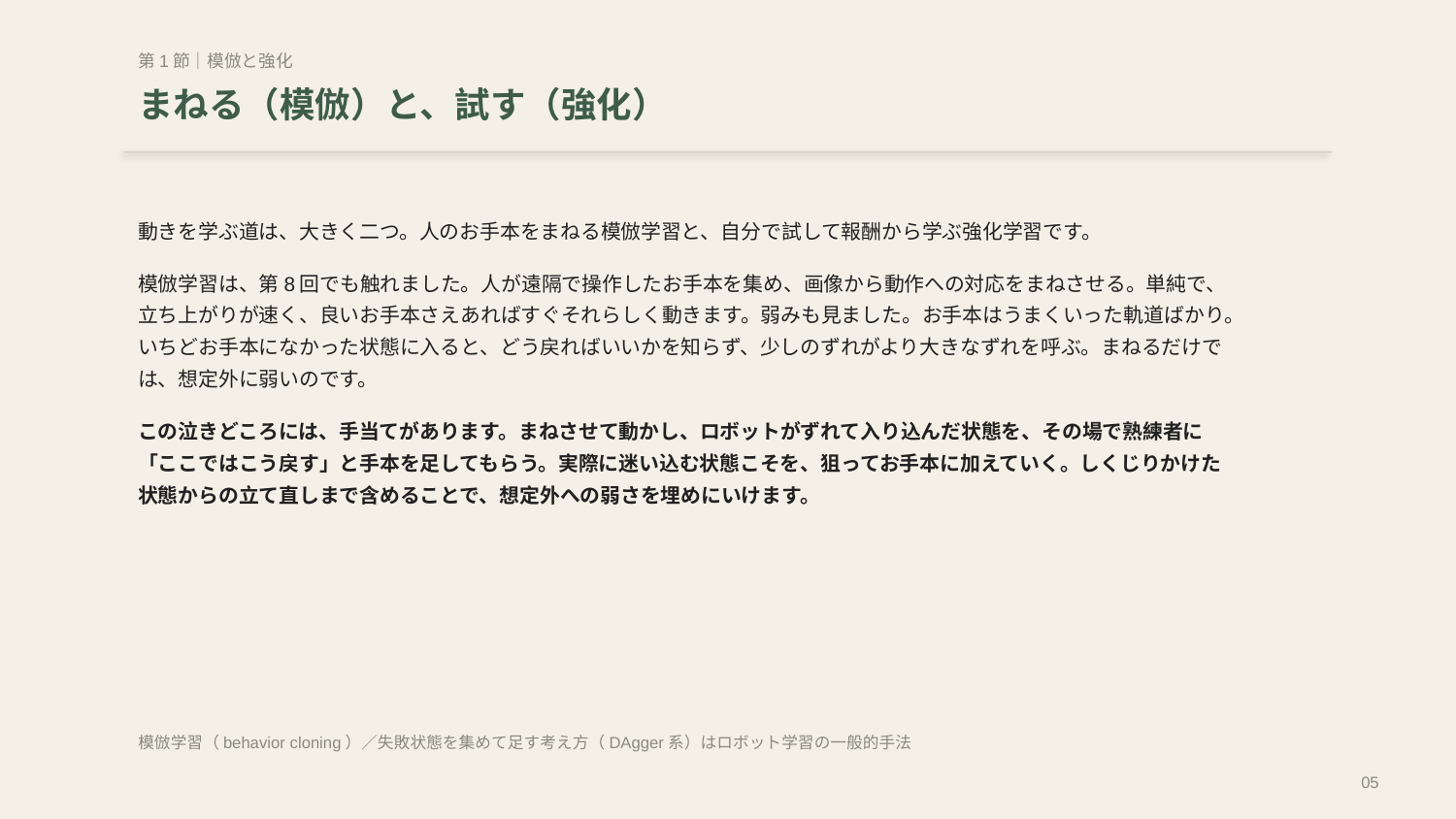

第1節｜模倣と強化
まねる（模倣）と、試す（強化）

動きを学ぶ道は、大きく二つ。人のお手本をまねる模倣学習と、自分で試して報酬から学ぶ強化学習です。
模倣学習は、第8回でも触れました。人が遠隔で操作したお手本を集め、画像から動作への対応をまねさせる。単純で、立ち上がりが速く、良いお手本さえあればすぐそれらしく動きます。弱みも見ました。お手本はうまくいった軌道ばかり。いちどお手本になかった状態に入ると、どう戻ればいいかを知らず、少しのずれがより大きなずれを呼ぶ。まねるだけでは、想定外に弱いのです。
この泣きどころには、手当てがあります。まねさせて動かし、ロボットがずれて入り込んだ状態を、その場で熟練者に「ここではこう戻す」と手本を足してもらう。実際に迷い込む状態こそを、狙ってお手本に加えていく。しくじりかけた状態からの立て直しまで含めることで、想定外への弱さを埋めにいけます。
模倣学習（behavior cloning）／失敗状態を集めて足す考え方（DAgger系）はロボット学習の一般的手法
05